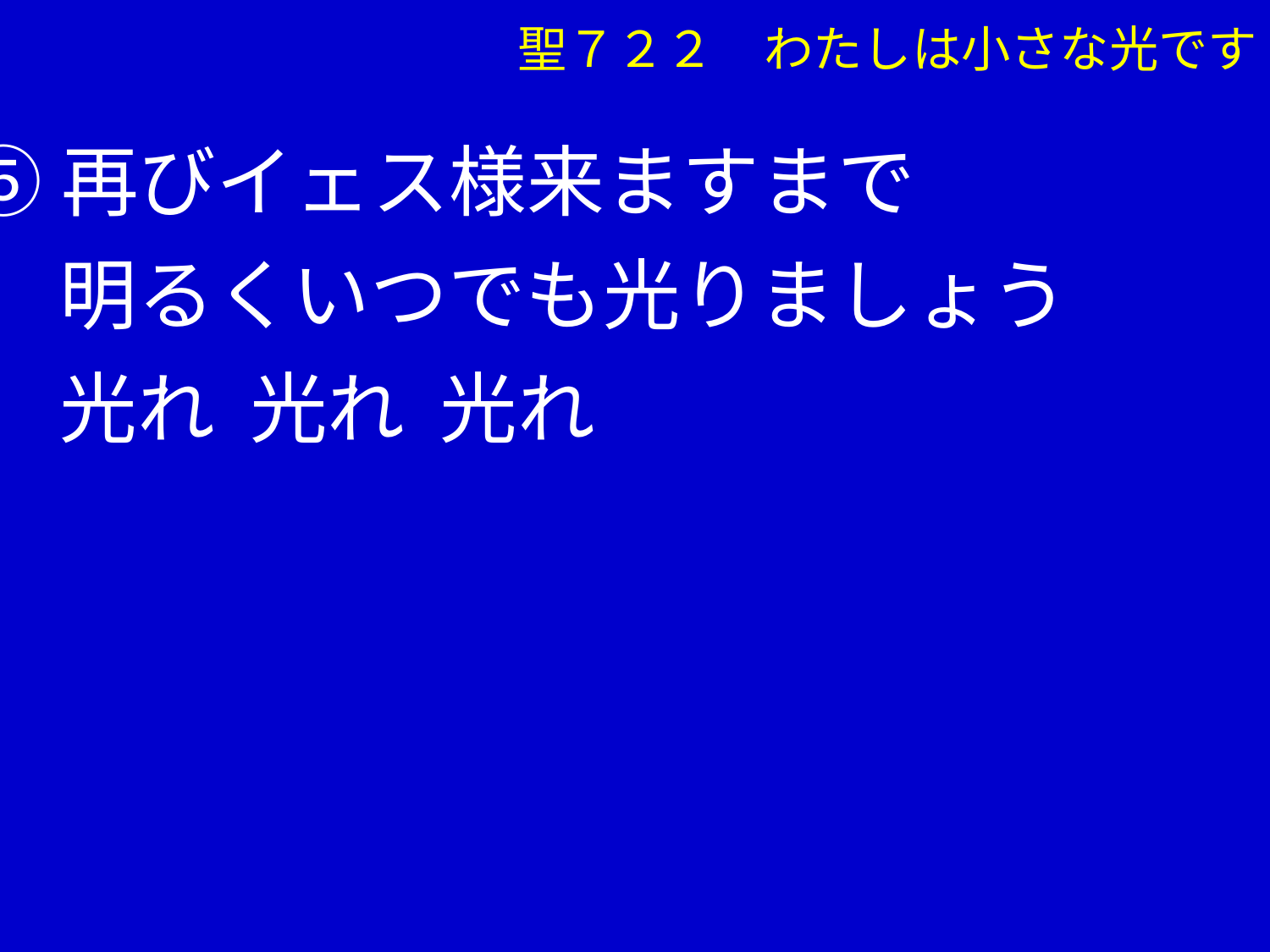

聖７２２　わたしは小さな光です
⑤再びイェス様来ますまで
　 明るくいつでも光りましょう
　 光れ  光れ  光れ